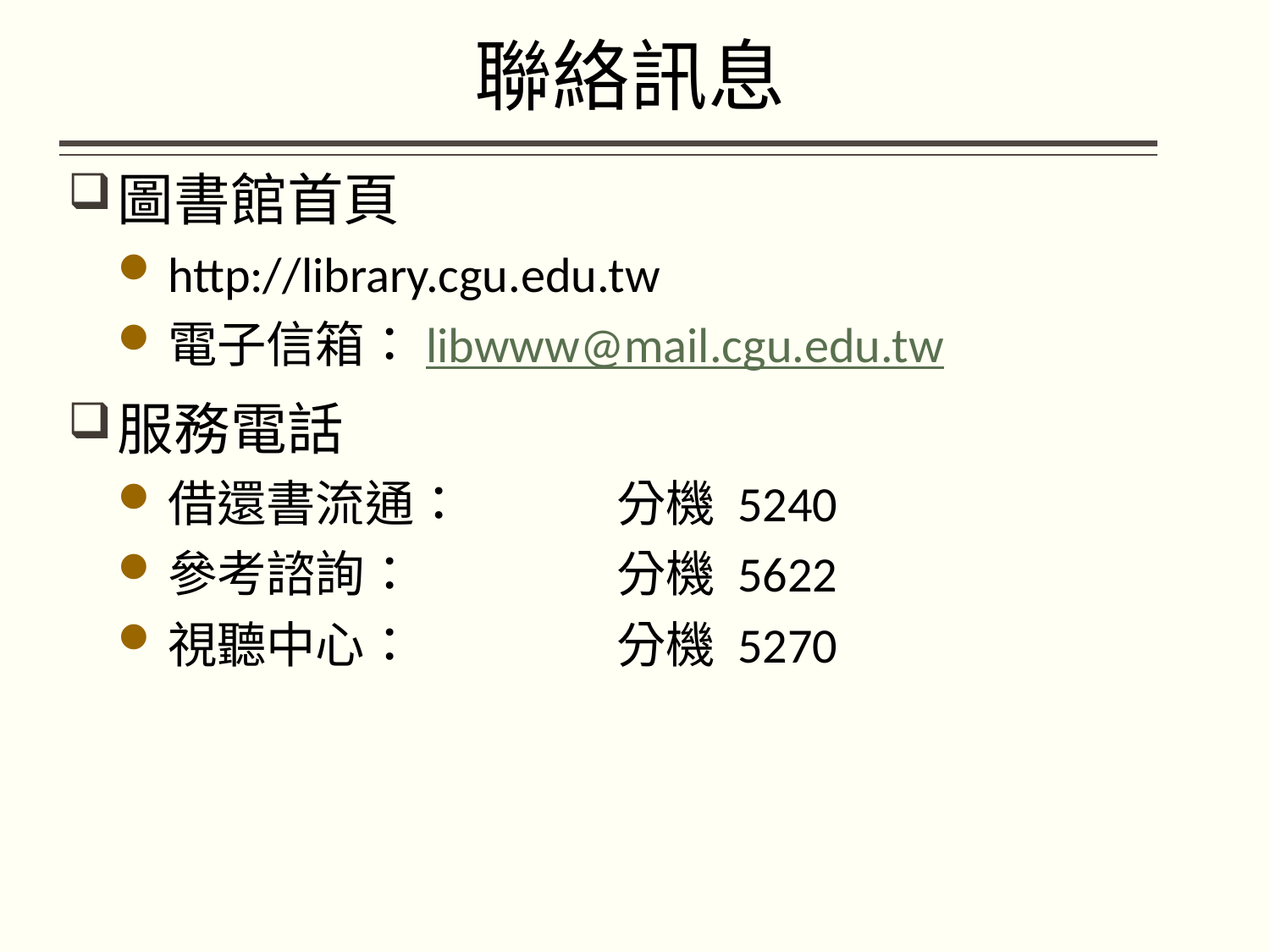

# 聯絡訊息
圖書館首頁
http://library.cgu.edu.tw
電子信箱：libwww@mail.cgu.edu.tw
服務電話
借還書流通：	分機 5240
參考諮詢：	分機 5622
視聽中心：	分機 5270

          34